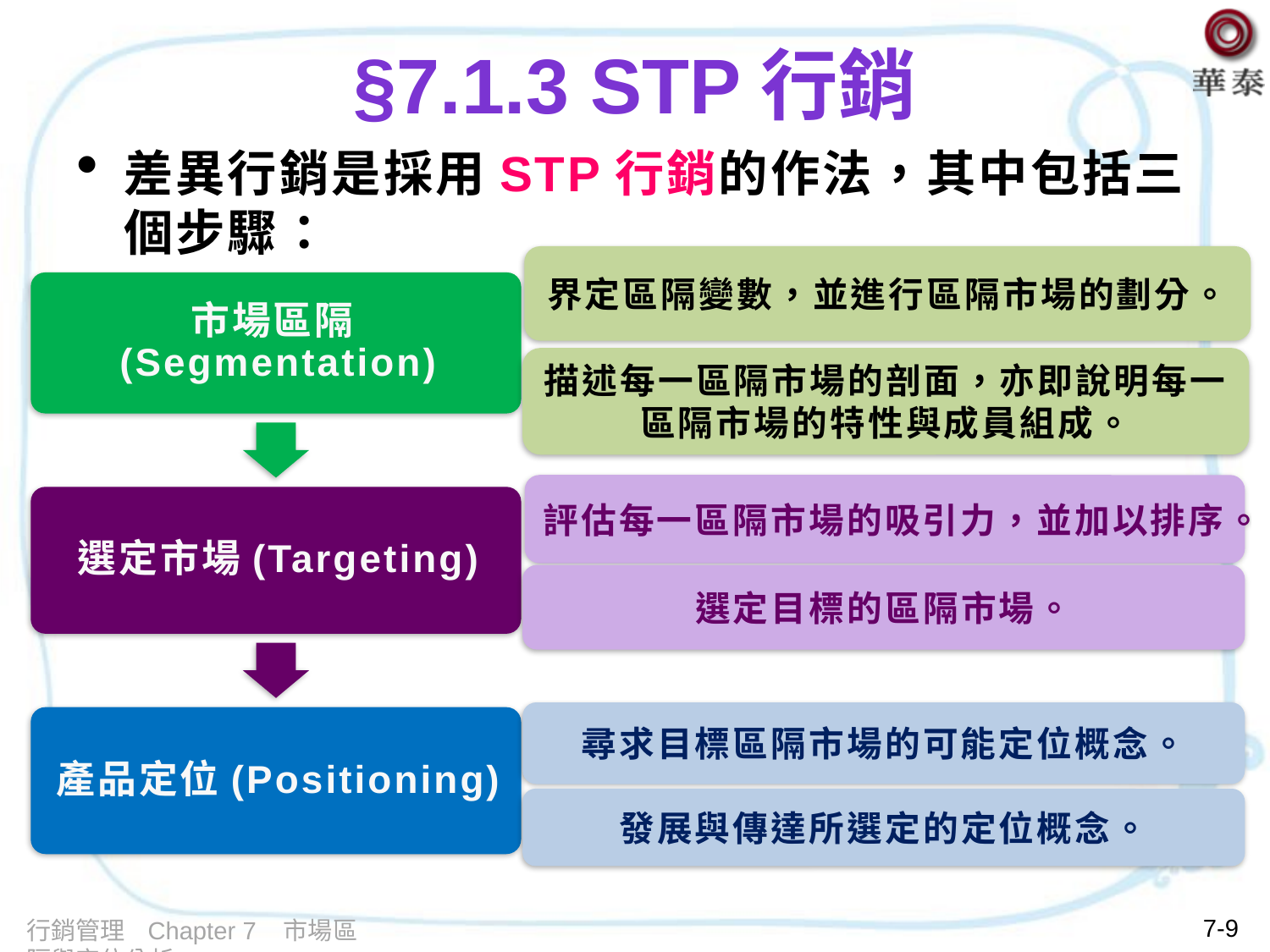

# §7.1.3 STP行銷
差異行銷是採用STP行銷的作法，其中包括三個步驟：
界定區隔變數，並進行區隔市場的劃分。
市場區隔(Segmentation)

選定市場(Targeting)

產品定位(Positioning)
描述每一區隔市場的剖面，亦即說明每一區隔市場的特性與成員組成。
評估每一區隔市場的吸引力，並加以排序。
選定目標的區隔市場。
尋求目標區隔市場的可能定位概念。
發展與傳達所選定的定位概念。
7-9
行銷管理   Chapter 7   市場區隔與定位分析